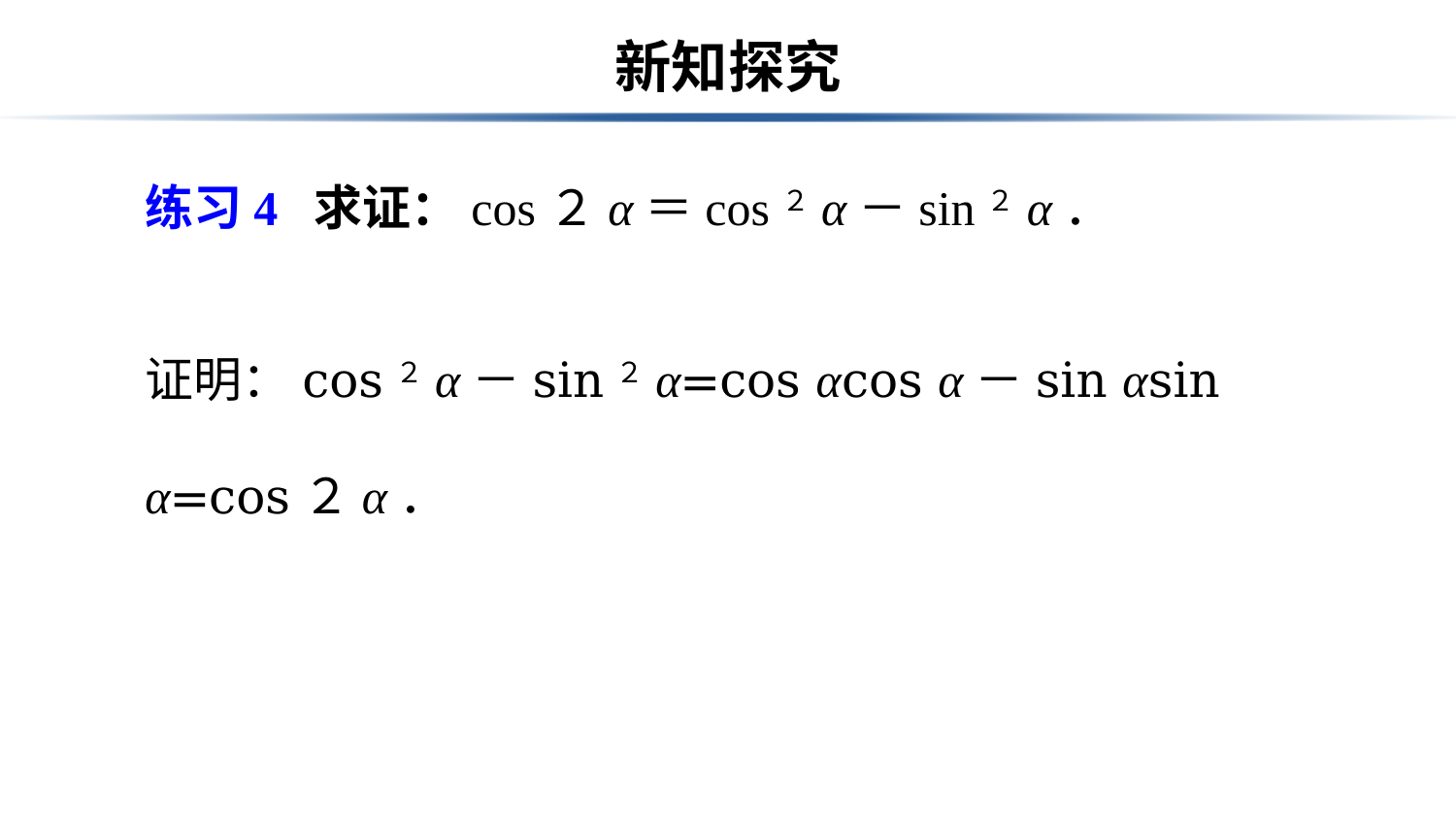

# 新知探究
练习4  求证：cos２α＝cos２α－sin２α．
证明：cos２α－sin２α=cos αcos α－sin αsin α=cos２α．